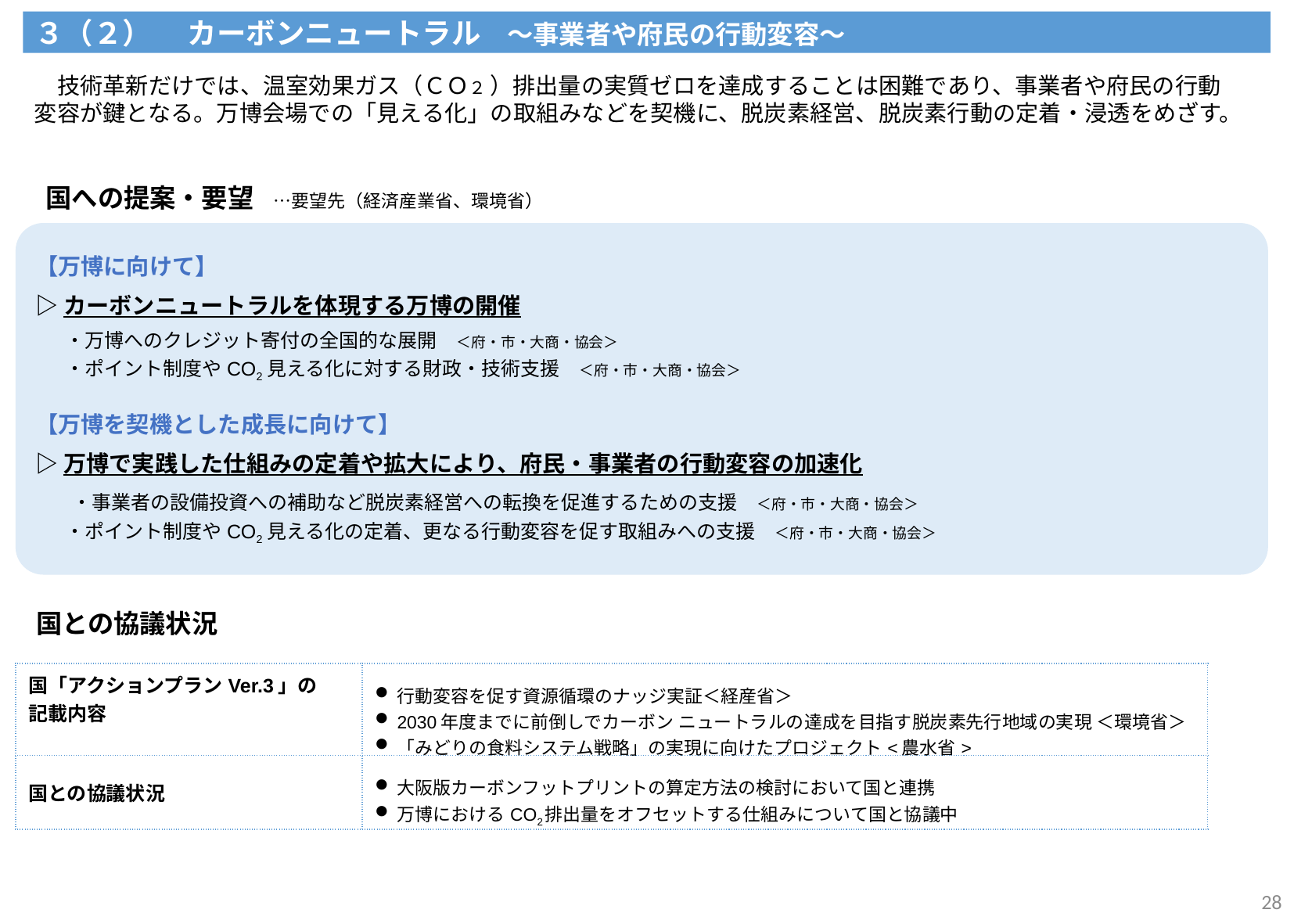

３（２） 　カーボンニュートラル　～事業者や府民の行動変容～
　技術革新だけでは、温室効果ガス（ＣＯ２ ）排出量の実質ゼロを達成することは困難であり、事業者や府民の行動変容が鍵となる。万博会場での「見える化」の取組みなどを契機に、脱炭素経営、脱炭素行動の定着・浸透をめざす。
国への提案・要望　…要望先（経済産業省、環境省）
【万博に向けて】

▷カーボンニュートラルを体現する万博の開催
      ・万博へのクレジット寄付の全国的な展開　＜府・市・大商・協会＞
      ・ポイント制度やCO2見える化に対する財政・技術支援　＜府・市・大商・協会＞

【万博を契機とした成長に向けて】

▷万博で実践した仕組みの定着や拡大により、府民・事業者の行動変容の加速化
      ・事業者の設備投資への補助など脱炭素経営への転換を促進するための支援　＜府・市・大商・協会＞
      ・ポイント制度やCO2見える化の定着、更なる行動変容を促す取組みへの支援　＜府・市・大商・協会＞
国との協議状況
| 国「アクションプランVer.3」の 記載内容 | 行動変容を促す資源循環のナッジ実証＜経産省＞ 2030年度までに前倒しでカーボン ニュートラルの達成を目指す脱炭素先⾏地域の実現 ＜環境省＞ 「みどりの食料システム戦略」の実現に向けたプロジェクト<農水省> |
| --- | --- |
| 国との協議状況 | 大阪版カーボンフットプリントの算定方法の検討において国と連携 万博におけるCO2排出量をオフセットする仕組みについて国と協議中 |

28